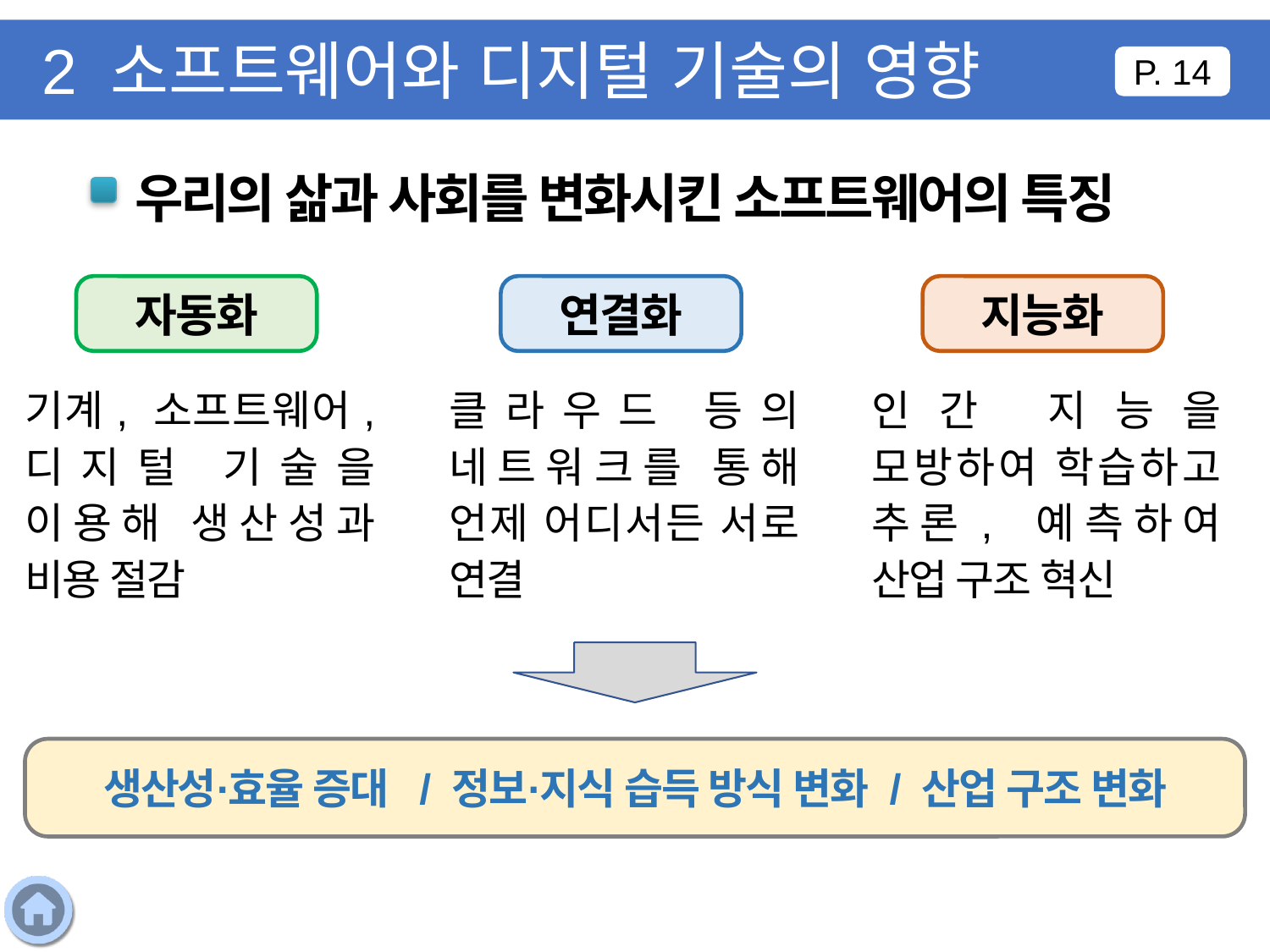

2 소프트웨어와 디지털 기술의 영향
P. 14
 우리의 삶과 사회를 변화시킨 소프트웨어의 특징

자동화
연결화
지능화
기계, 소프트웨어, 디지털 기술을 이용해 생산성과 비용 절감
클라우드 등의 네트워크를 통해 언제 어디서든 서로 연결
인간 지능을 모방하여 학습하고 추론, 예측하여 산업 구조 혁신

생산성∙효율 증대  / 정보∙지식 습득 방식 변화 / 산업 구조 변화